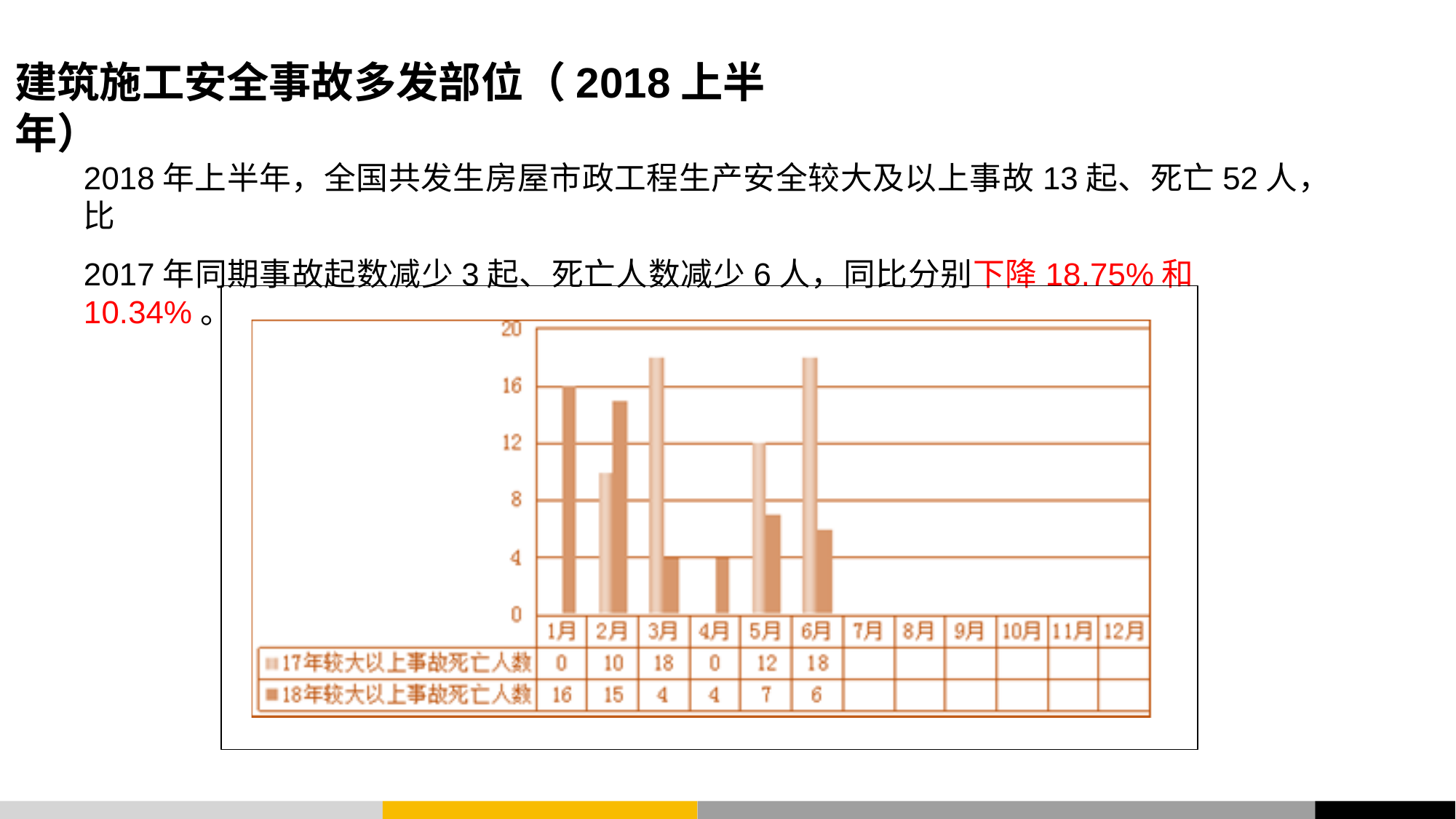

# 建筑施工安全事故多发部位（2018上半年）
2018年上半年，全国共发生房屋市政工程生产安全较大及以上事故13起、死亡52人，比
2017年同期事故起数减少3起、死亡人数减少6人，同比分别下降18.75%和10.34%。